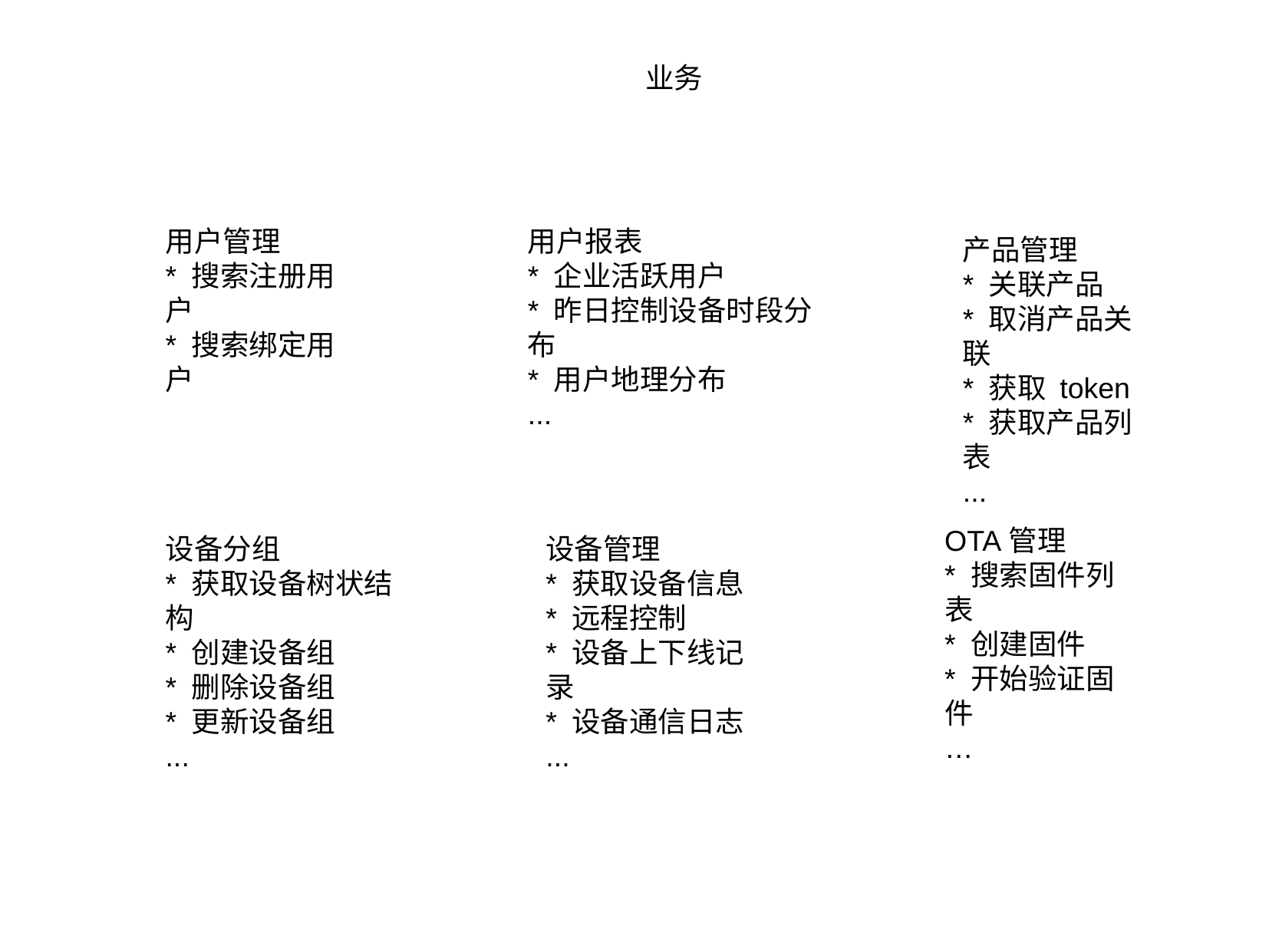

业务
用户管理
* 搜索注册用户
* 搜索绑定用户
用户报表
* 企业活跃用户
* 昨日控制设备时段分布
* 用户地理分布
...
产品管理
* 关联产品
* 取消产品关联
* 获取 token
* 获取产品列表
...
OTA管理
* 搜索固件列表
* 创建固件
* 开始验证固件
…
设备分组
* 获取设备树状结构
* 创建设备组
* 删除设备组
* 更新设备组
...
设备管理
* 获取设备信息
* 远程控制
* 设备上下线记录
* 设备通信日志
...